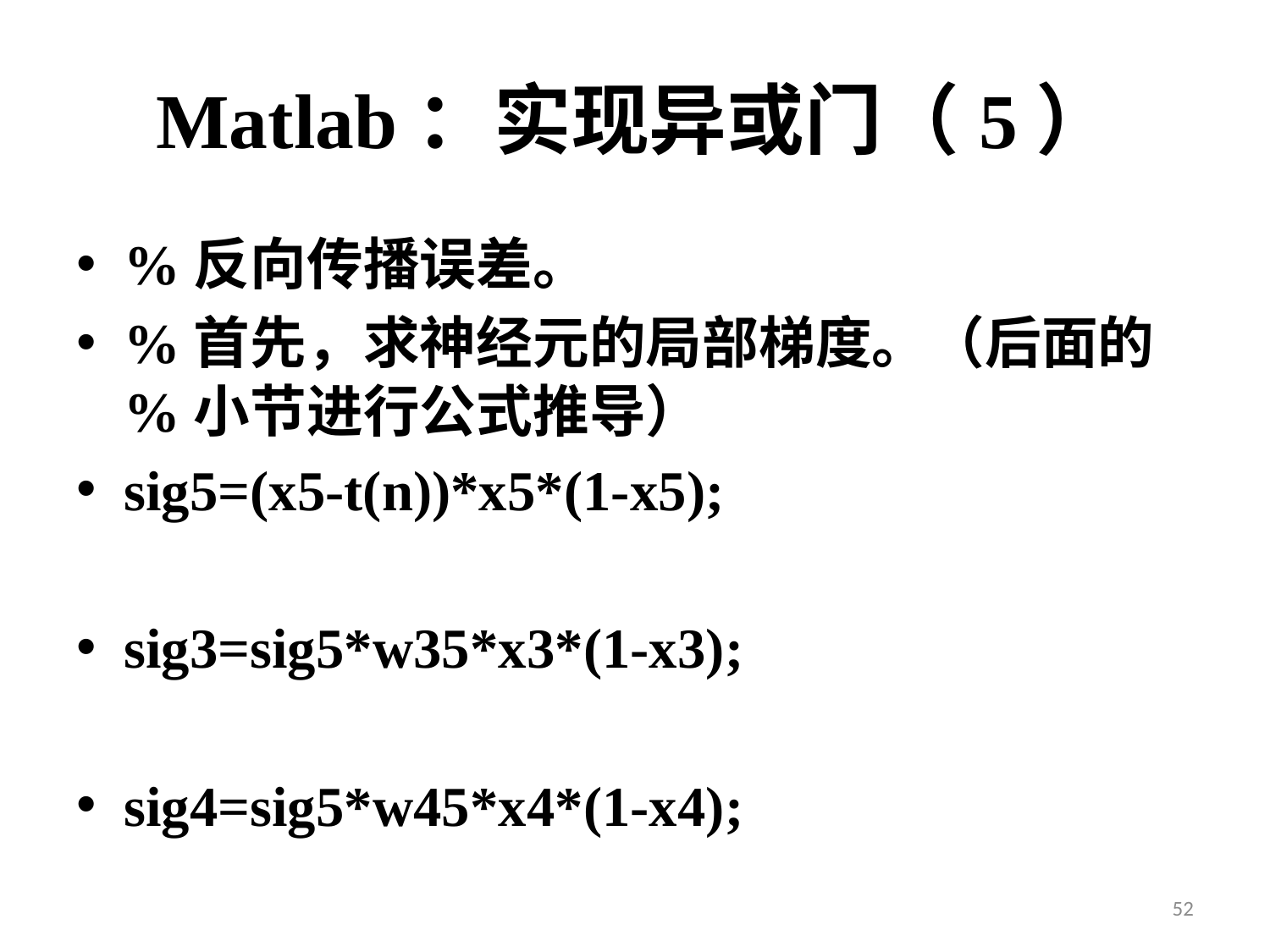

# Matlab：实现异或门（5）
%反向传播误差。
%首先，求神经元的局部梯度。（后面的%小节进行公式推导）
sig5=(x5-t(n))*x5*(1-x5);

sig3=sig5*w35*x3*(1-x3);

sig4=sig5*w45*x4*(1-x4);
52